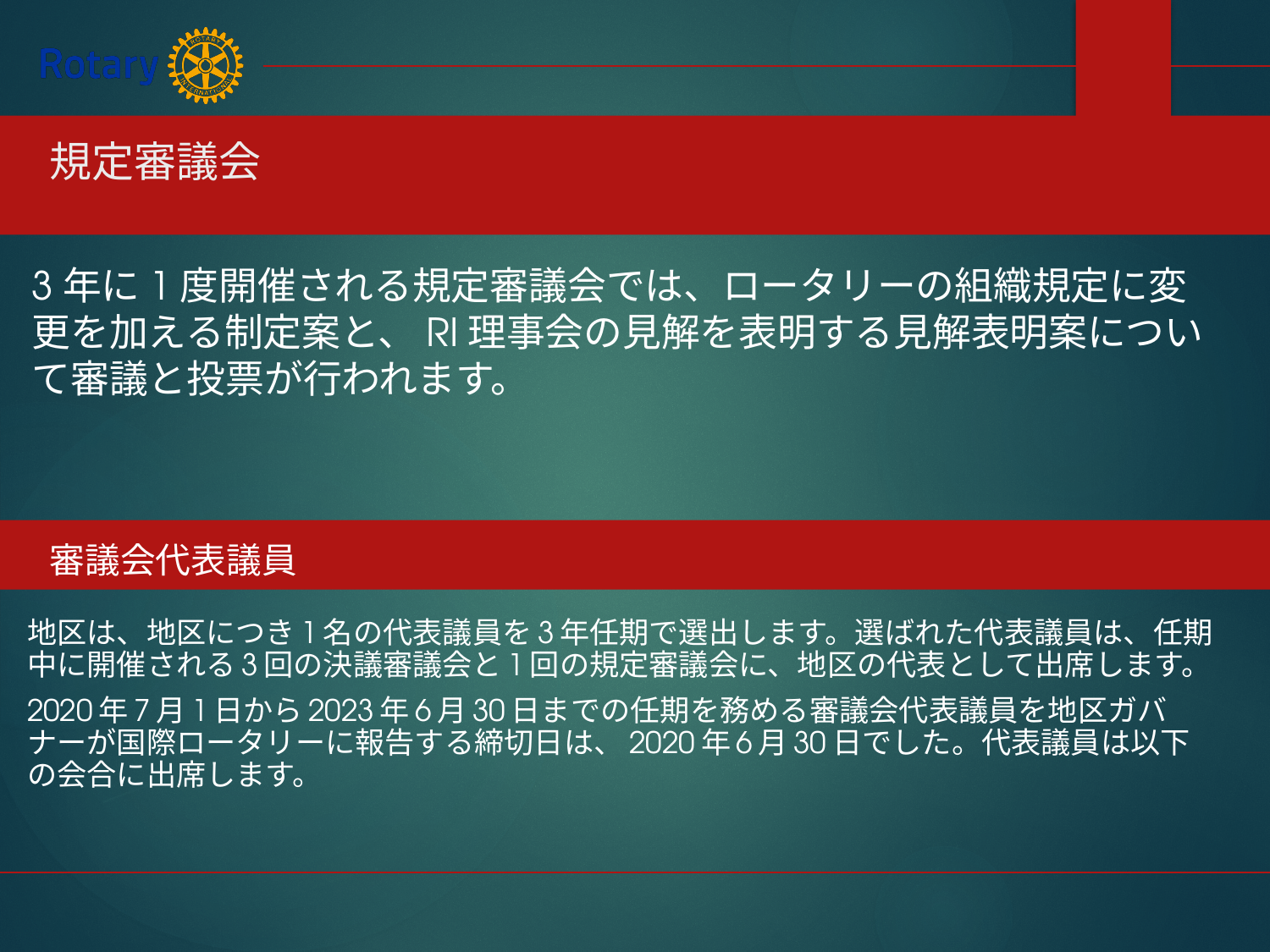

# 規定審議会
3年に1度開催される規定審議会では、ロータリーの組織規定に変更を加える制定案と、RI理事会の見解を表明する見解表明案について審議と投票が行われます。
審議会代表議員

地区は、地区につき1名の代表議員を3年任期で選出します。選ばれた代表議員は、任期中に開催される3回の決議審議会と1回の規定審議会に、地区の代表として出席します。
2020年7月1日から2023年6月30日までの任期を務める審議会代表議員を地区ガバナーが国際ロータリーに報告する締切日は、2020年6月30日でした。代表議員は以下の会合に出席します。